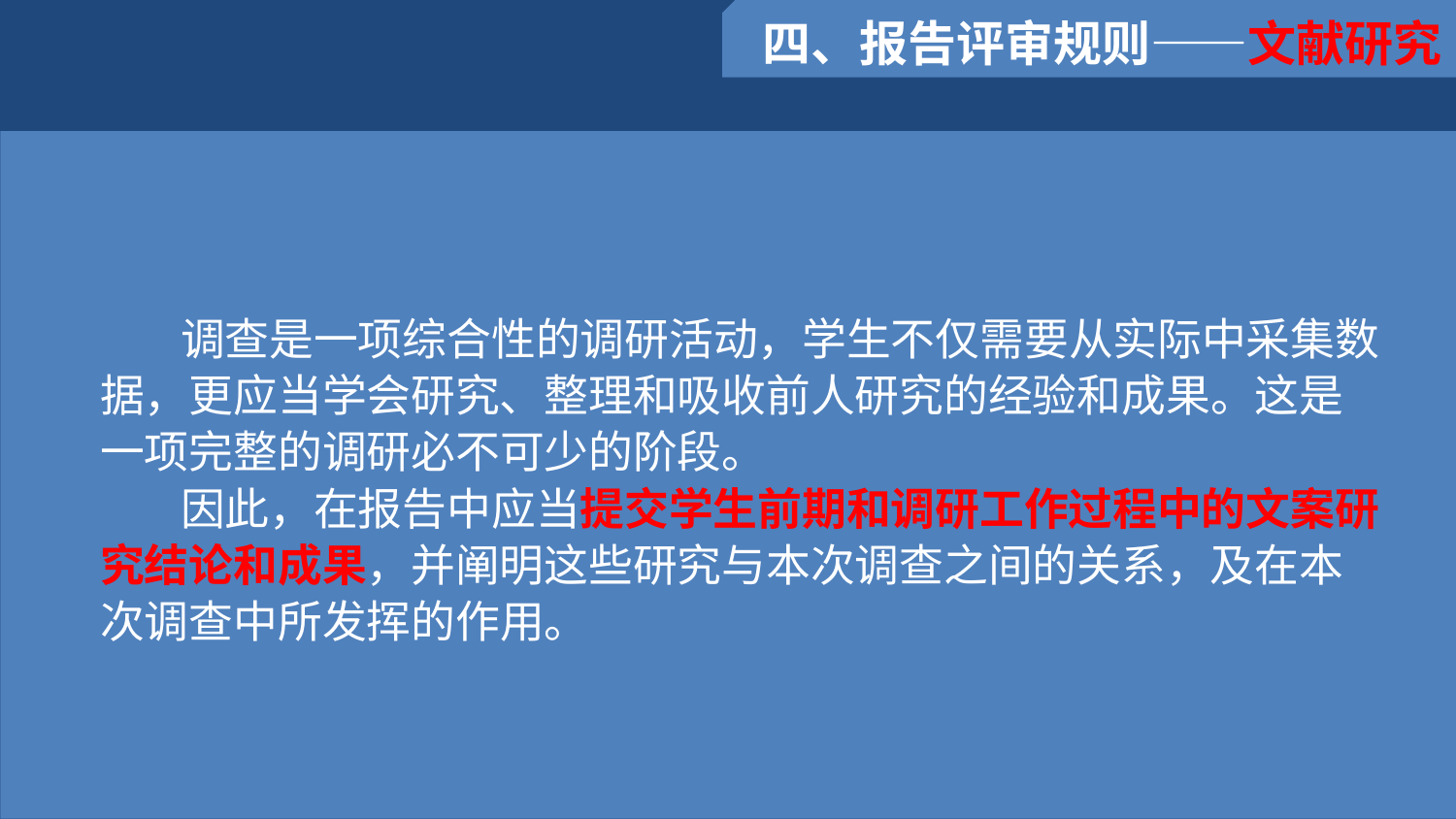

四、报告评审规则——文献研究

       调查是一项综合性的调研活动，学生不仅需要从实际中采集数据，更应当学会研究、整理和吸收前人研究的经验和成果。这是一项完整的调研必不可少的阶段。
       因此，在报告中应当提交学生前期和调研工作过程中的文案研究结论和成果，并阐明这些研究与本次调查之间的关系，及在本次调查中所发挥的作用。